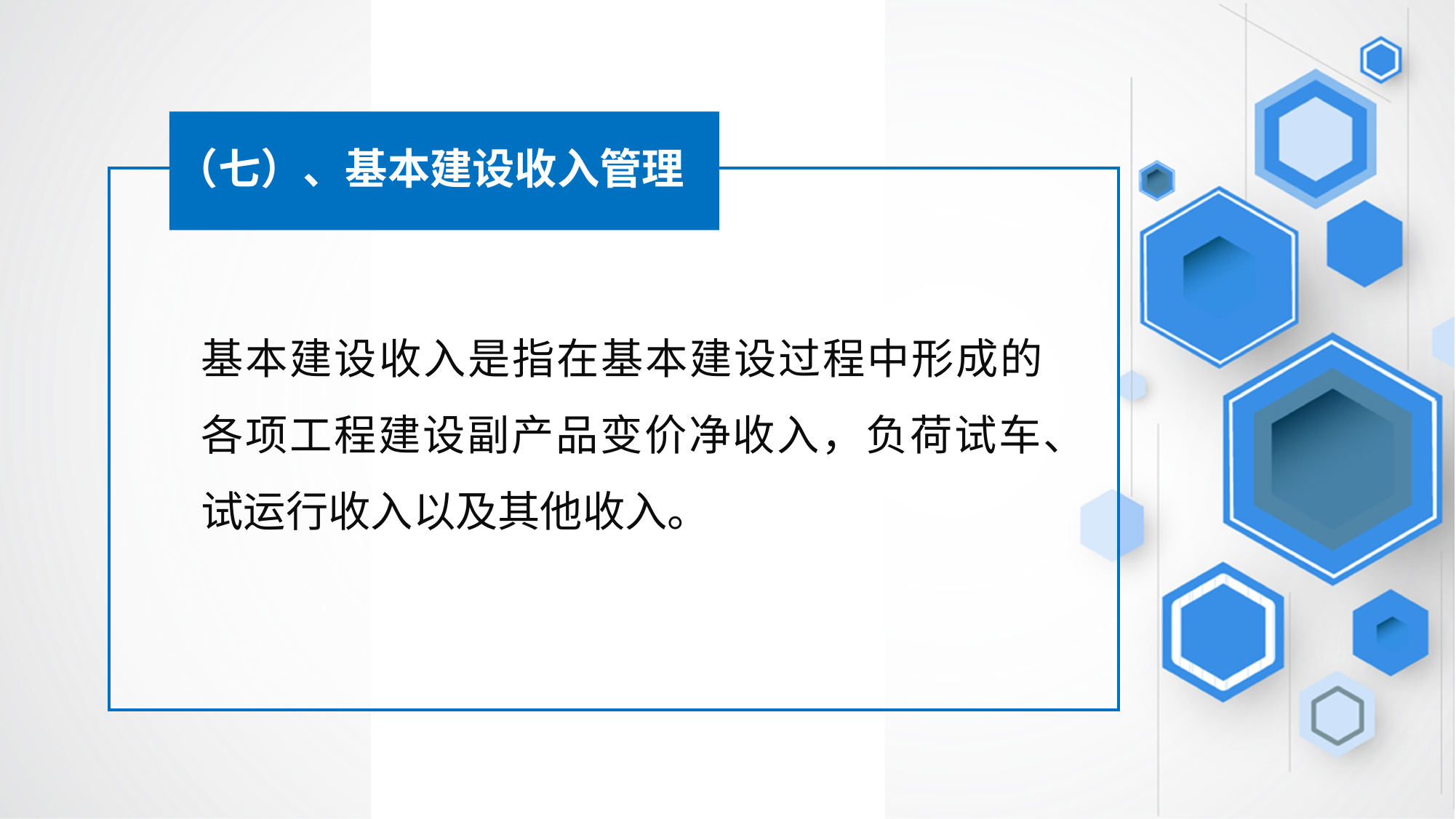

（七）、基本建设收入管理

基本建设收入是指在基本建设过程中形成的各项工程建设副产品变价净收入，负荷试车、试运行收入以及其他收入。